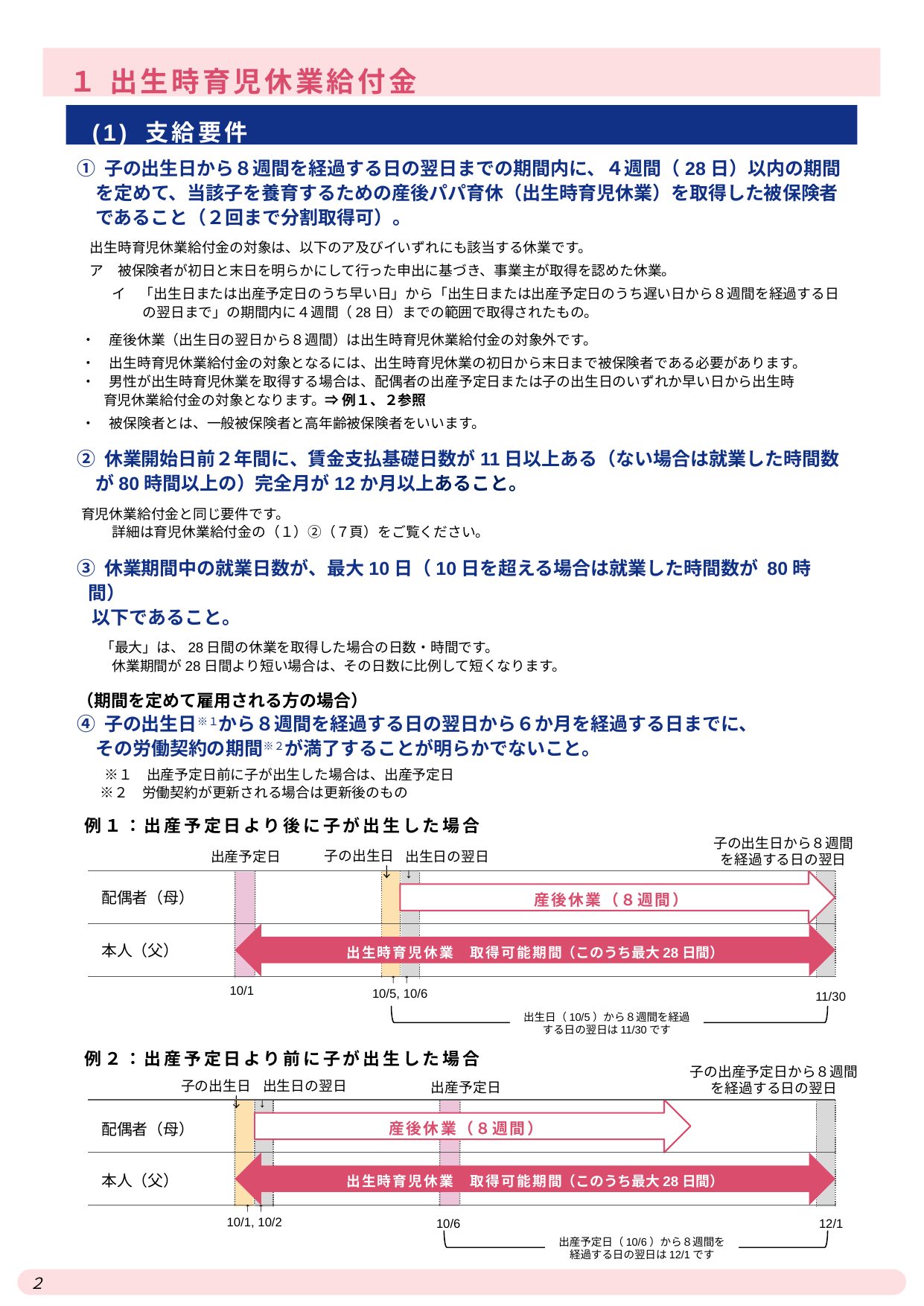

１ 出生時育児休業給付金
(1) 支給要件
① 子の出生日から８週間を経過する日の翌日までの期間内に、４週間（28日）以内の期間
　を定めて、当該子を養育するための産後パパ育休（出生時育児休業）を取得した被保険者
　であること（２回まで分割取得可）。
出生時育児休業給付金の対象は、以下のア及びイいずれにも該当する休業です。
ア　被保険者が初日と末日を明らかにして行った申出に基づき、事業主が取得を認めた休業。
イ　「出生日または出産予定日のうち早い日」から「出生日または出産予定日のうち遅い日から８週間を経過する日の翌日まで」の期間内に４週間（28日）までの範囲で取得されたもの。
・　産後休業（出生日の翌日から８週間）は出生時育児休業給付金の対象外です。
・　出生時育児休業給付金の対象となるには、出生時育児休業の初日から末日まで被保険者である必要があります。
・　男性が出生時育児休業を取得する場合は、配偶者の出産予定日または子の出生日のいずれか早い日から出生時
      育児休業給付金の対象となります。⇒ 例１、２参照
・　被保険者とは、一般被保険者と高年齢被保険者をいいます。
② 休業開始日前２年間に、賃金支払基礎日数が11日以上ある（ない場合は就業した時間数
　が80時間以上の）完全月が12か月以上あること。
育児休業給付金と同じ要件です。
詳細は育児休業給付金の（１）②（７頁）をご覧ください。
③ 休業期間中の就業日数が、最大10日（10日を超える場合は就業した時間数が 80時間）
 以下であること。
「最大」は、28日間の休業を取得した場合の日数・時間です。
休業期間が28日間より短い場合は、その日数に比例して短くなります。
（期間を定めて雇用される方の場合）
④ 子の出生日※１から８週間を経過する日の翌日から６か月を経過する日までに、
　その労働契約の期間※２が満了することが明らかでないこと。
　　※１　出産予定日前に子が出生した場合は、出産予定日
　   ※２　労働契約が更新される場合は更新後のもの

例１：出産予定日より後に子が出生した場合
子の出生日から８週間
を経過する日の翌日
子の出生日
　    　　↓
出産予定日
出生日の翌日
↓

産後休業（８週間）

配偶者（母）
出生時育児休業　取得可能期間（このうち最大28日間）
本人（父）
↑  ↑
10/5, 10/6
10/1
11/30
出生日（10/5）から８週間を経過する日の翌日は11/30です
例２：出産予定日より前に子が出生した場合

子の出産予定日から８週間
を経過する日の翌日
子の出生日
　         ↓
出生日の翌日
↓
出産予定日
産後休業（８週間）

配偶者（母）
出生時育児休業　取得可能期間（このうち最大28日間）
本人（父）
↑  ↑
10/1, 10/2
10/6
12/1
出産予定日（10/6）から８週間を経過する日の翌日は12/1です
２